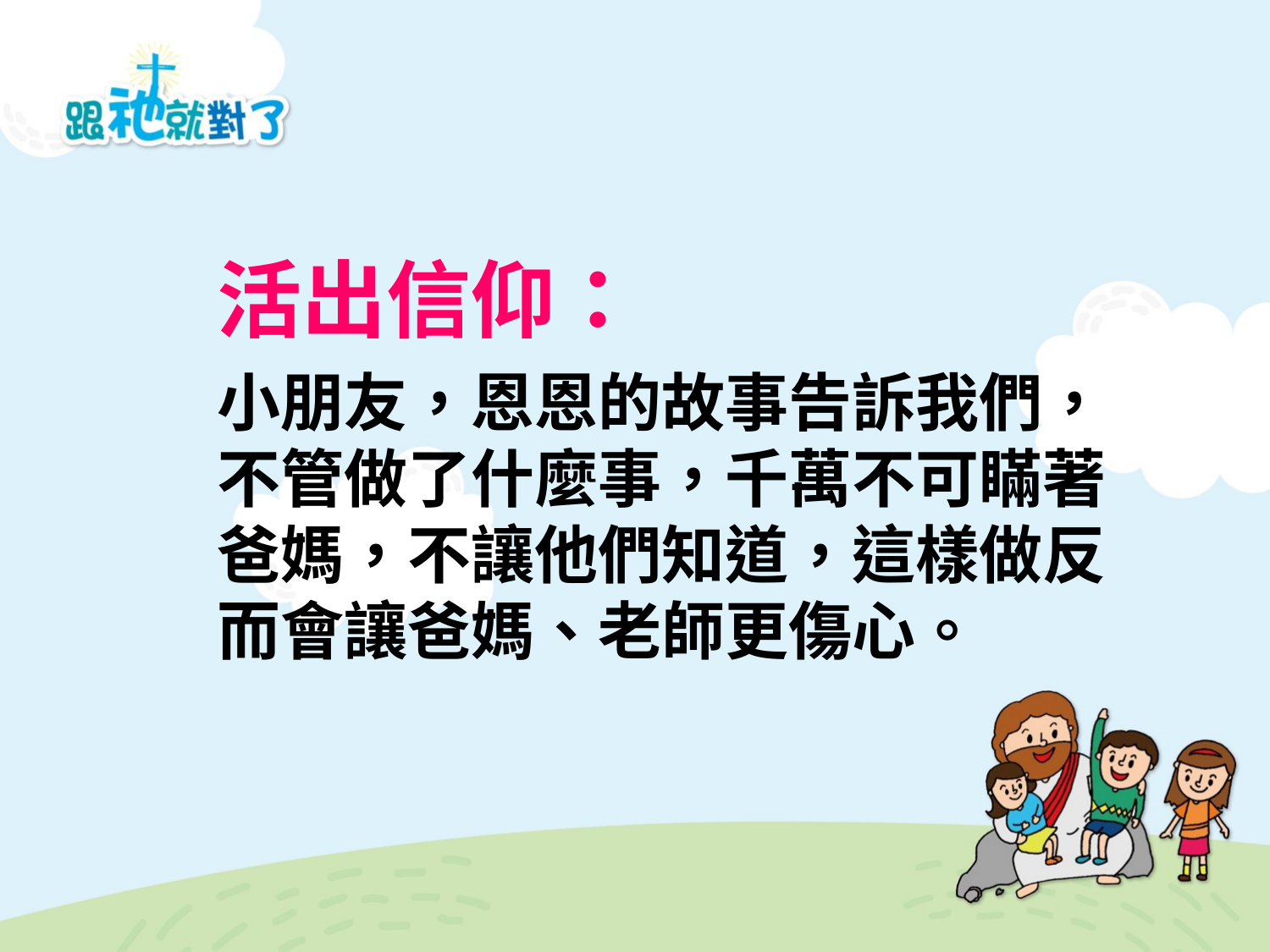

活出信仰：
小朋友，恩恩的故事告訴我們，不管做了什麼事，千萬不可瞞著爸媽，不讓他們知道，這樣做反而會讓爸媽、老師更傷心。